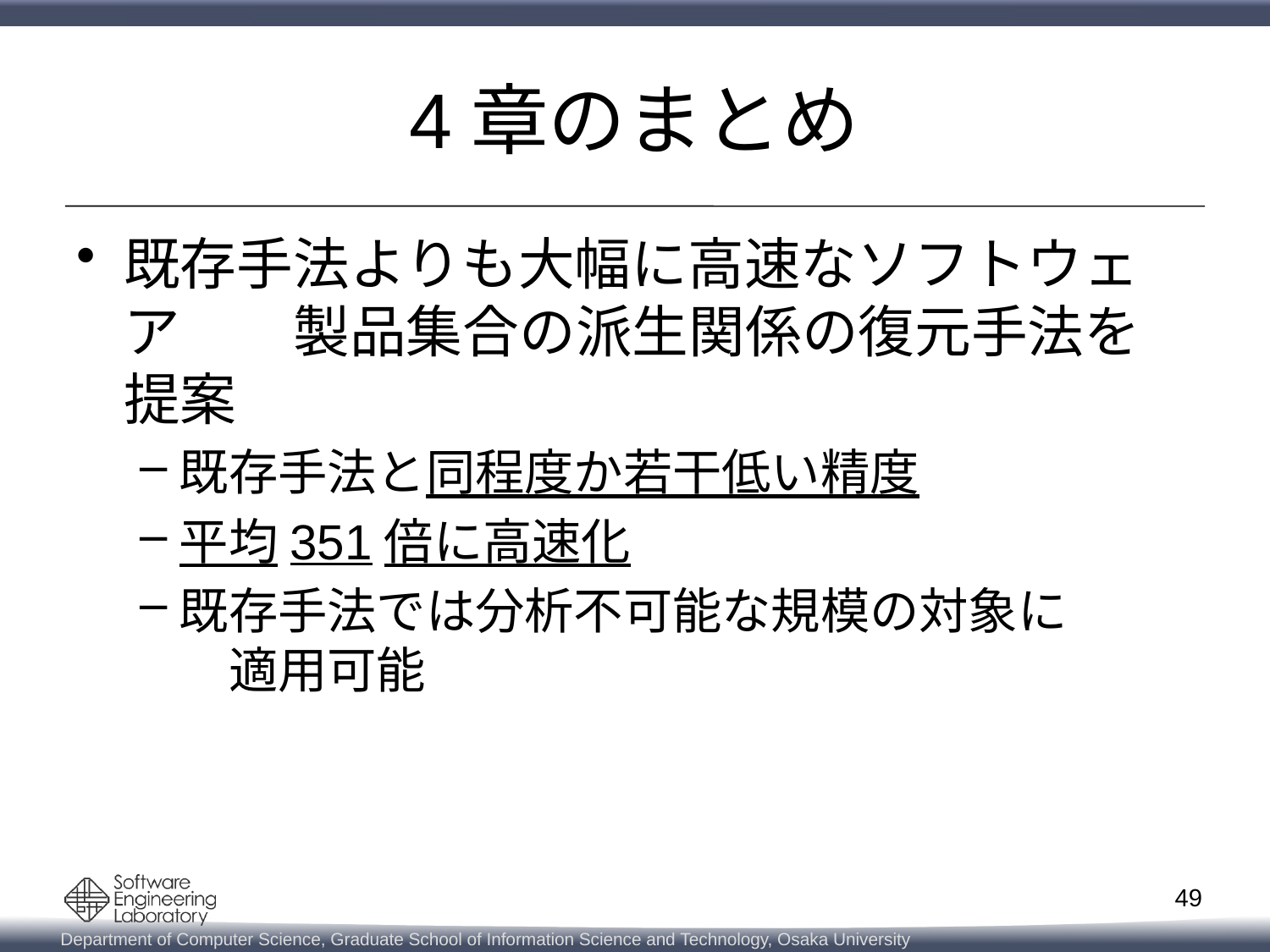

# 4章のまとめ
既存手法よりも大幅に高速なソフトウェア　　製品集合の派生関係の復元手法を提案
既存手法と同程度か若干低い精度
平均351倍に高速化
既存手法では分析不可能な規模の対象に　　　適用可能
49